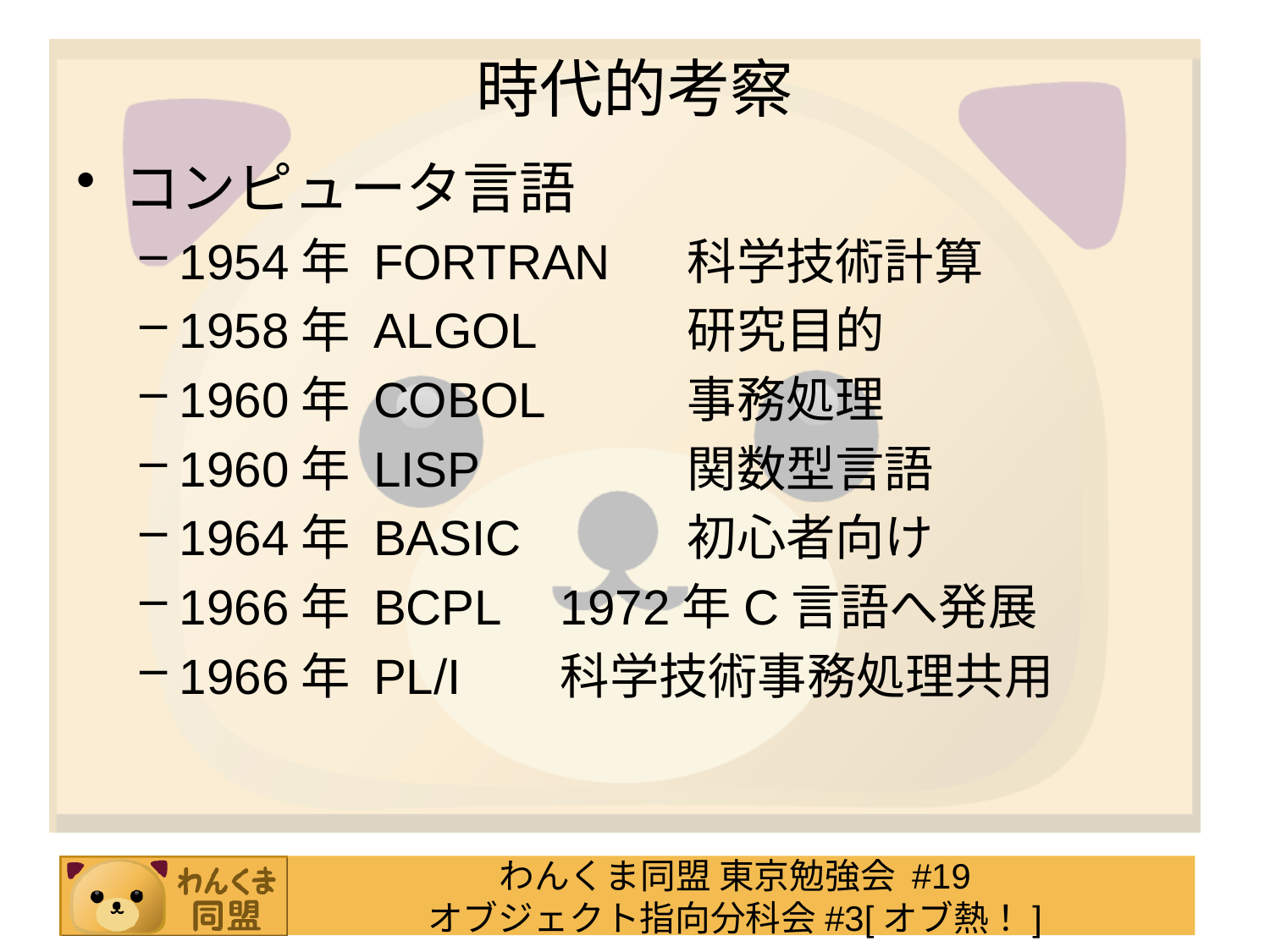

# 時代的考察
コンピュータ言語
1954年 FORTRAN	科学技術計算
1958年 ALGOL		研究目的
1960年 COBOL		事務処理
1960年 LISP		関数型言語
1964年 BASIC		初心者向け
1966年 BCPL	1972年C言語へ発展
1966年 PL/I	科学技術事務処理共用